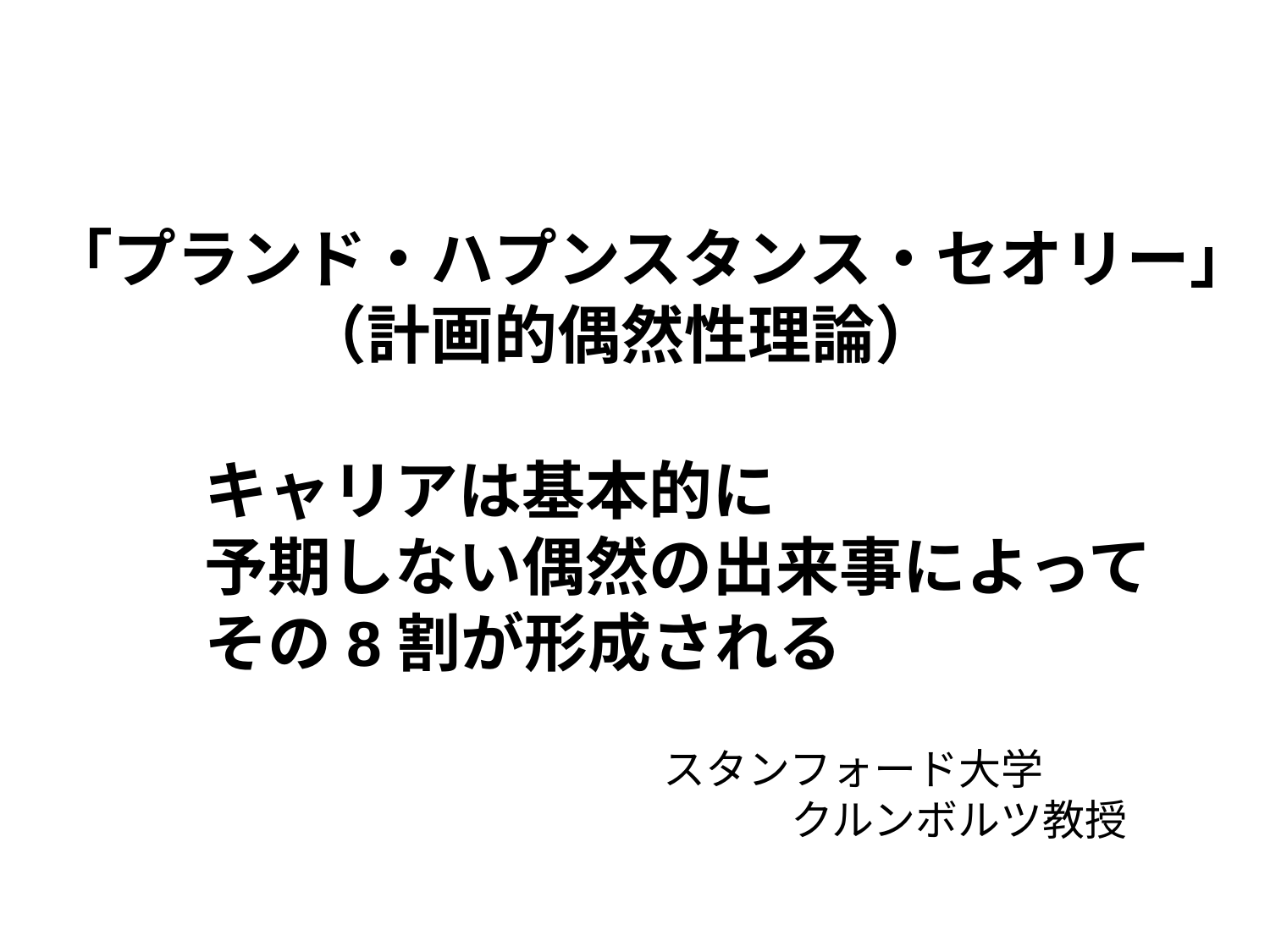

「プランド・ハプンスタンス・セオリー」
　　　　（計画的偶然性理論）

キャリアは基本的に
予期しない偶然の出来事によって
その8割が形成される

スタンフォード大学
　　　クルンボルツ教授